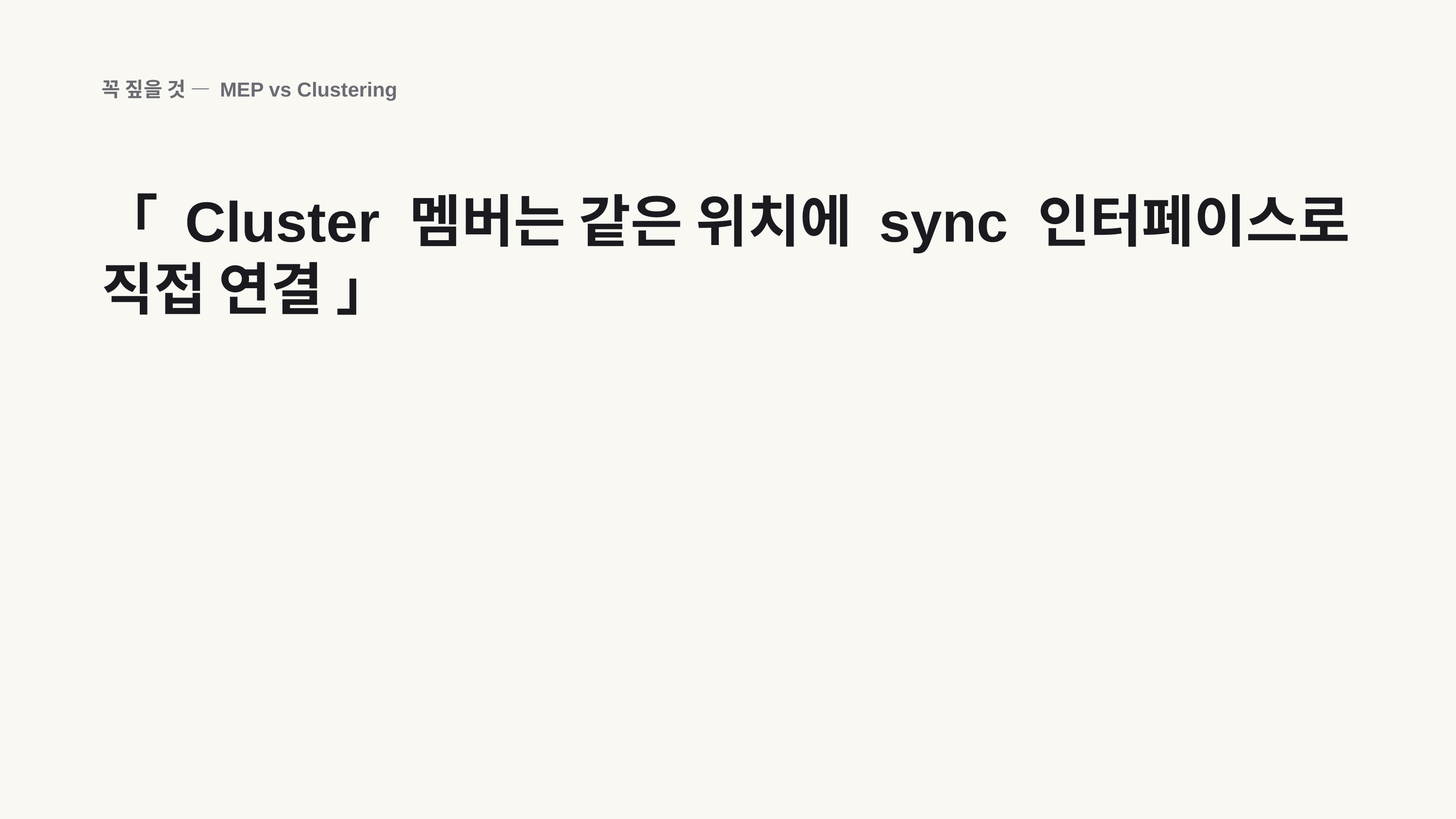

꼭 짚을 것 — MEP vs Clustering
「 Cluster 멤버는 같은 위치에 sync 인터페이스로 직접 연결 」